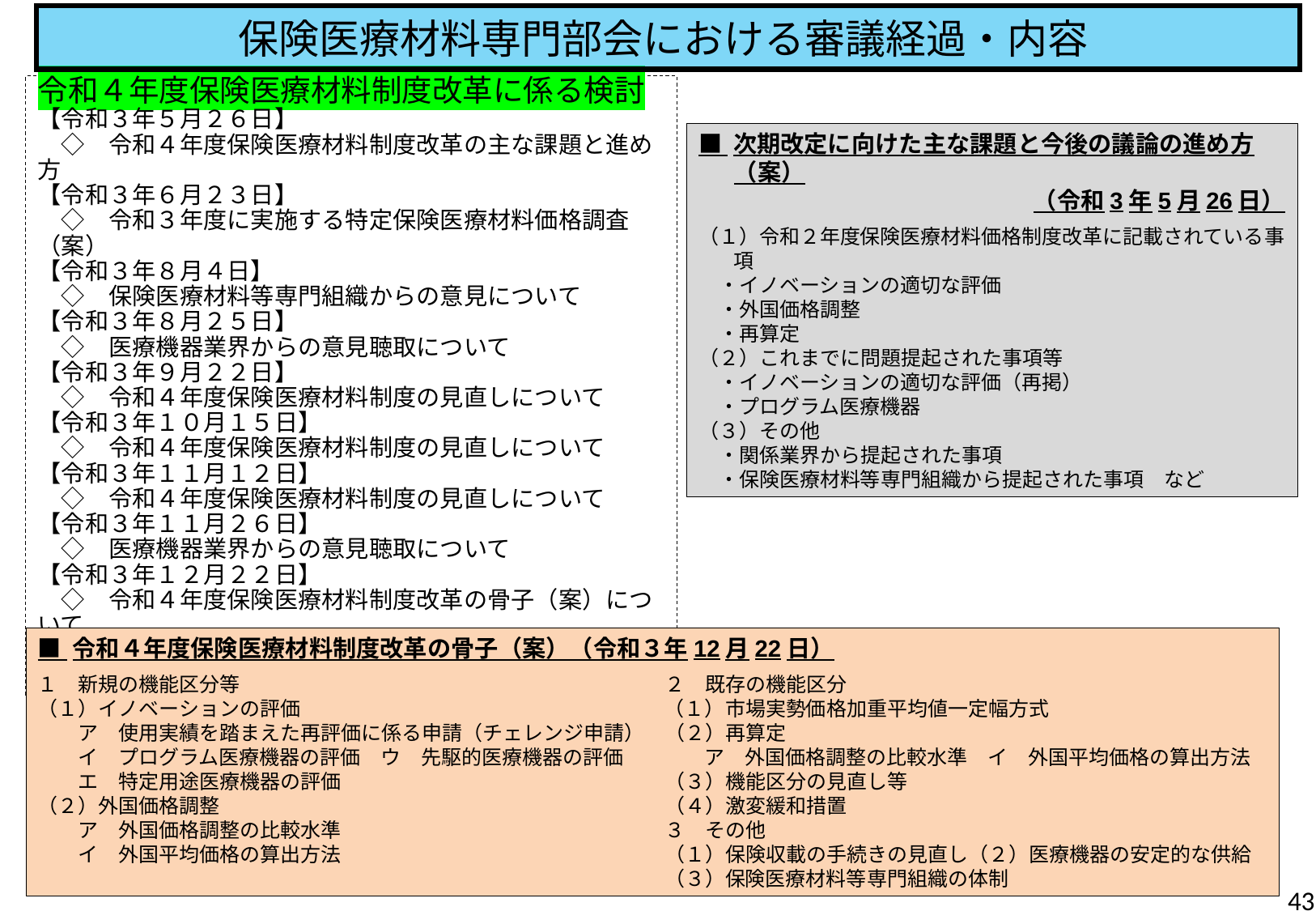

保険医療材料専門部会における審議経過・内容
令和４年度保険医療材料制度改革に係る検討
【令和３年５月２６日】
　◇　令和４年度保険医療材料制度改革の主な課題と進め方
【令和３年６月２３日】
　◇　令和３年度に実施する特定保険医療材料価格調査（案）
【令和３年８月４日】
　◇　保険医療材料等専門組織からの意見について
【令和３年８月２５日】
　◇　医療機器業界からの意見聴取について
【令和３年９月２２日】
　◇　令和４年度保険医療材料制度の見直しについて
【令和３年１０月１５日】
　◇　令和４年度保険医療材料制度の見直しについて
【令和３年１１月１２日】
　◇　令和４年度保険医療材料制度の見直しについて
【令和３年１１月２６日】
　◇　医療機器業界からの意見聴取について
【令和３年１２月２２日】
　◇　令和４年度保険医療材料制度改革の骨子（案）について
【令和４年１月１９日】
　◇　令和４年度保険医療材料制度の見直しについて
■ 次期改定に向けた主な課題と今後の議論の進め方（案）
（令和3年5月26日）
（１）令和２年度保険医療材料価格制度改革に記載されている事項
　・イノベーションの適切な評価
　・外国価格調整
　・再算定
（２）これまでに問題提起された事項等
　・イノベーションの適切な評価（再掲）
　・プログラム医療機器
（３）その他
　・関係業界から提起された事項
　・保険医療材料等専門組織から提起された事項　など
■ 令和４年度保険医療材料制度改革の骨子（案）（令和３年12月22日）
１　新規の機能区分等　　　　　　　　　　　　　　　　　　　　　２　既存の機能区分
（１）イノベーションの評価　　　　　　　　　　　　　　　　　　（１）市場実勢価格加重平均値一定幅方式
　　ア　使用実績を踏まえた再評価に係る申請（チェレンジ申請）　（２）再算定
　　イ　プログラム医療機器の評価　ウ　先駆的医療機器の評価　　　　ア　外国価格調整の比較水準　イ　外国平均価格の算出方法
　　エ　特定用途医療機器の評価　　　　　　　　　　　　　　　　（３）機能区分の見直し等
（２）外国価格調整　　　　　　　　　　　　　　　　　　　　　　（４）激変緩和措置
　　ア　外国価格調整の比較水準　　　　　　　　　　　　　　　　３　その他
　　イ　外国平均価格の算出方法　　　　　　　　　　　　　　　　（１）保険収載の手続きの見直し（２）医療機器の安定的な供給
　　　　　　　　　　　　　　　　　　　　　　　　　　　　　　　（３）保険医療材料等専門組織の体制
43